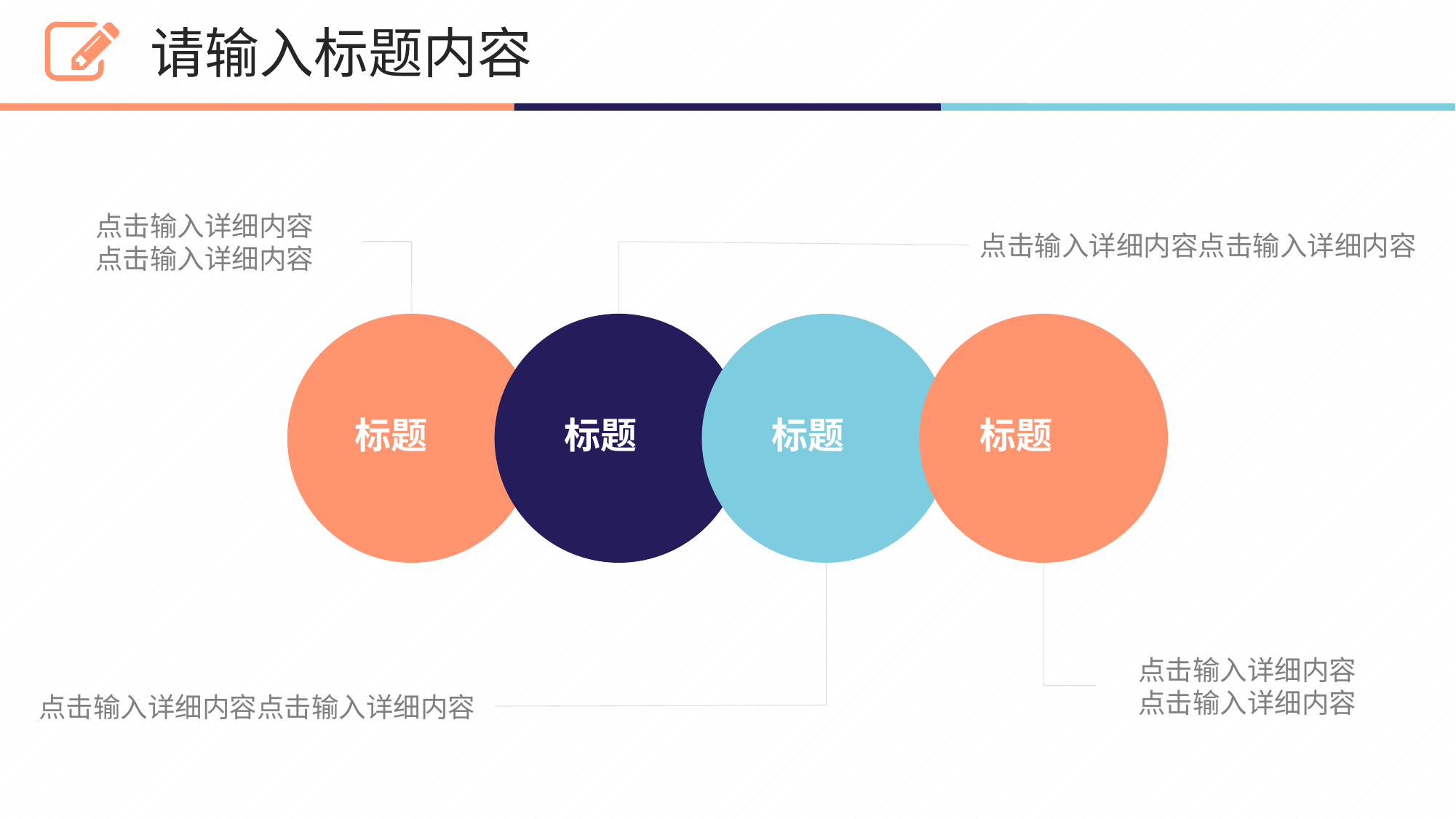

请输入标题内容

点击输入详细内容
点击输入详细内容
点击输入详细内容点击输入详细内容

标题

标题

标题

标题
点击输入详细内容
点击输入详细内容
点击输入详细内容点击输入详细内容